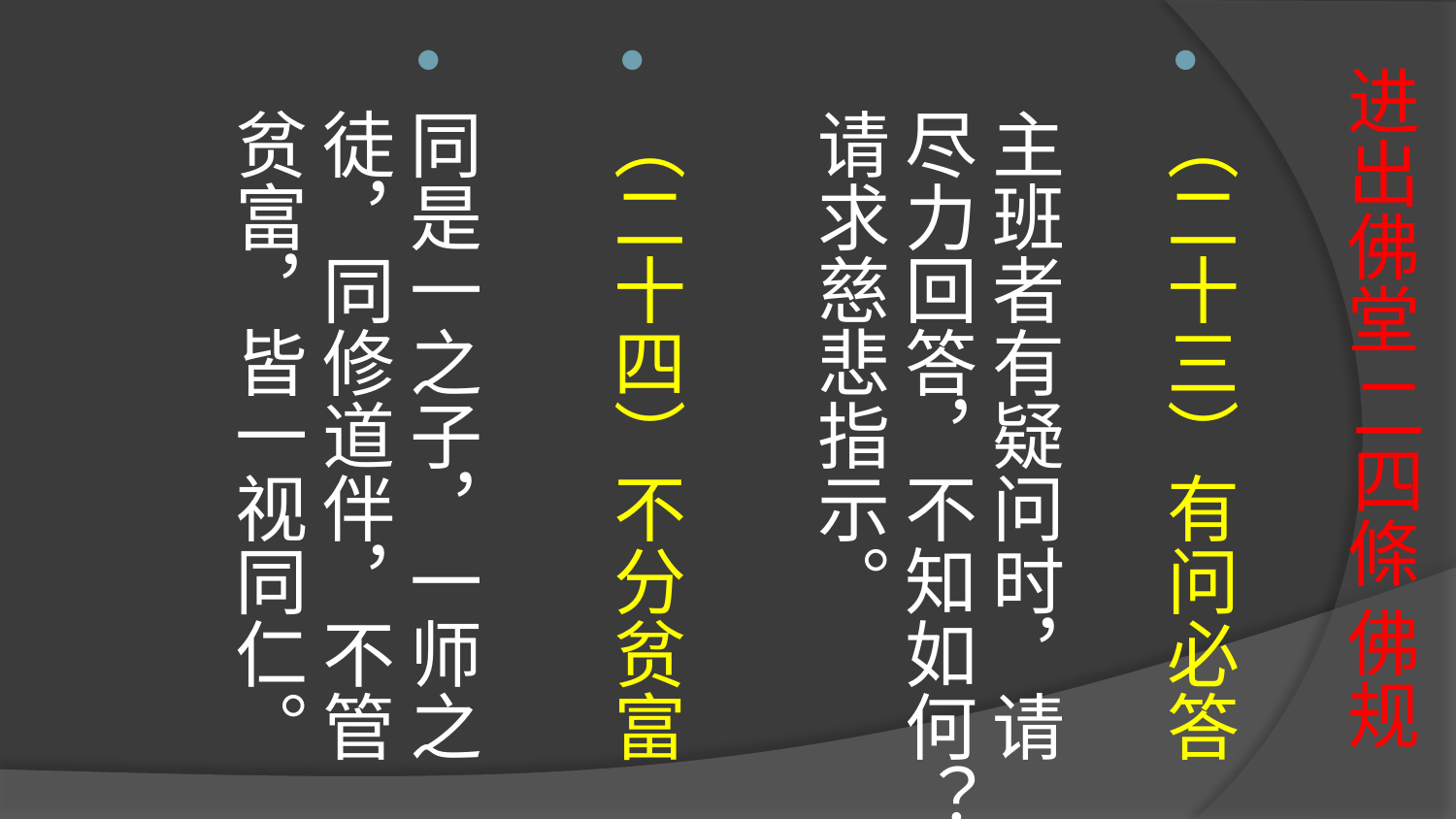

# 进出佛堂 二四條 佛规
（二十三）有问必答
主班者有疑问时，请尽力回答，不知如何？请求慈悲指示。

（二十四）不分贫富

同是一之子，一师之徒，同修道伴，不管贫富，皆一视同仁。